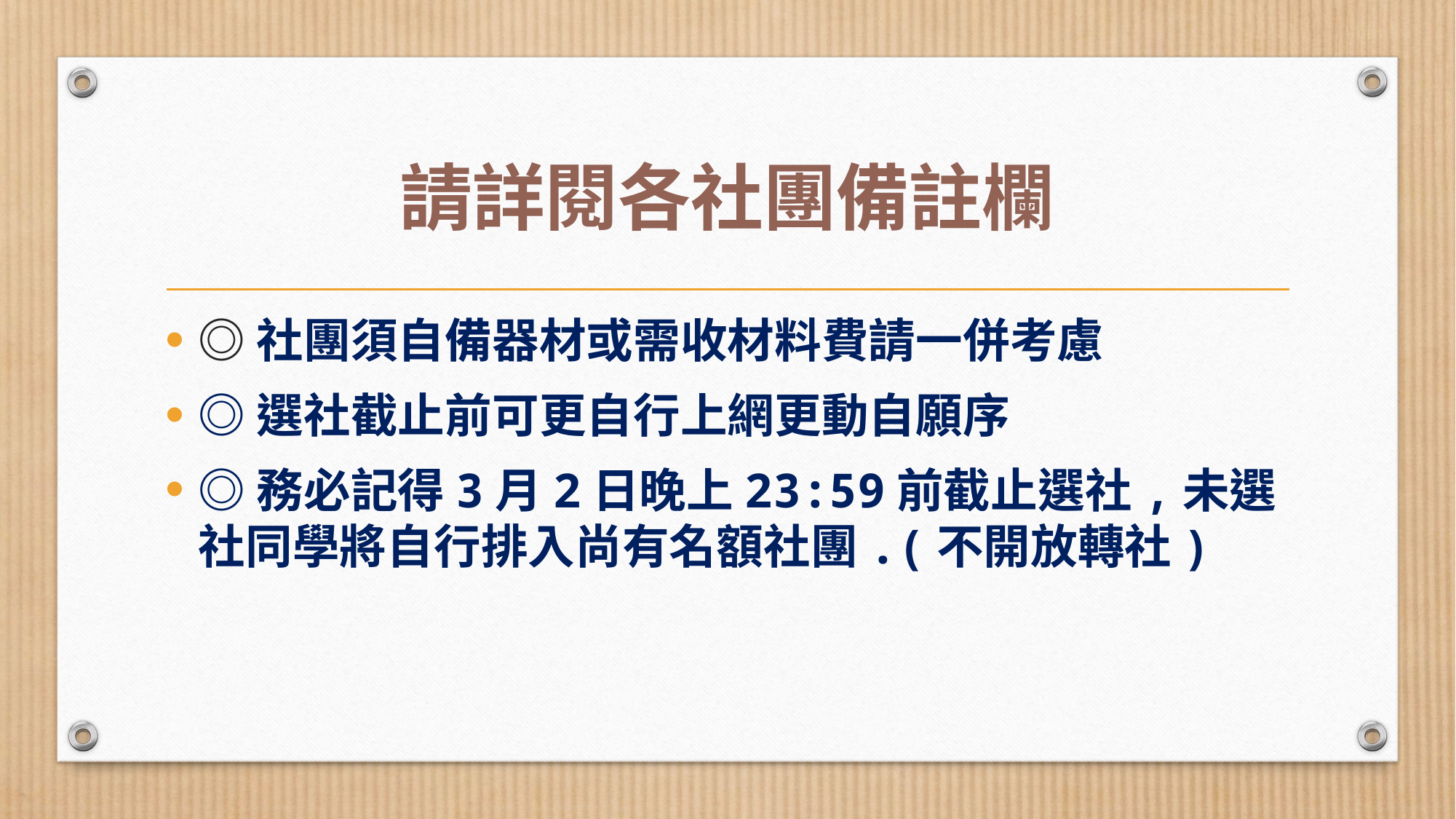

# 請詳閱各社團備註欄
◎社團須自備器材或需收材料費請一併考慮
◎選社截止前可更自行上網更動自願序
◎務必記得3月2日晚上23:59前截止選社,未選社同學將自行排入尚有名額社團.(不開放轉社)